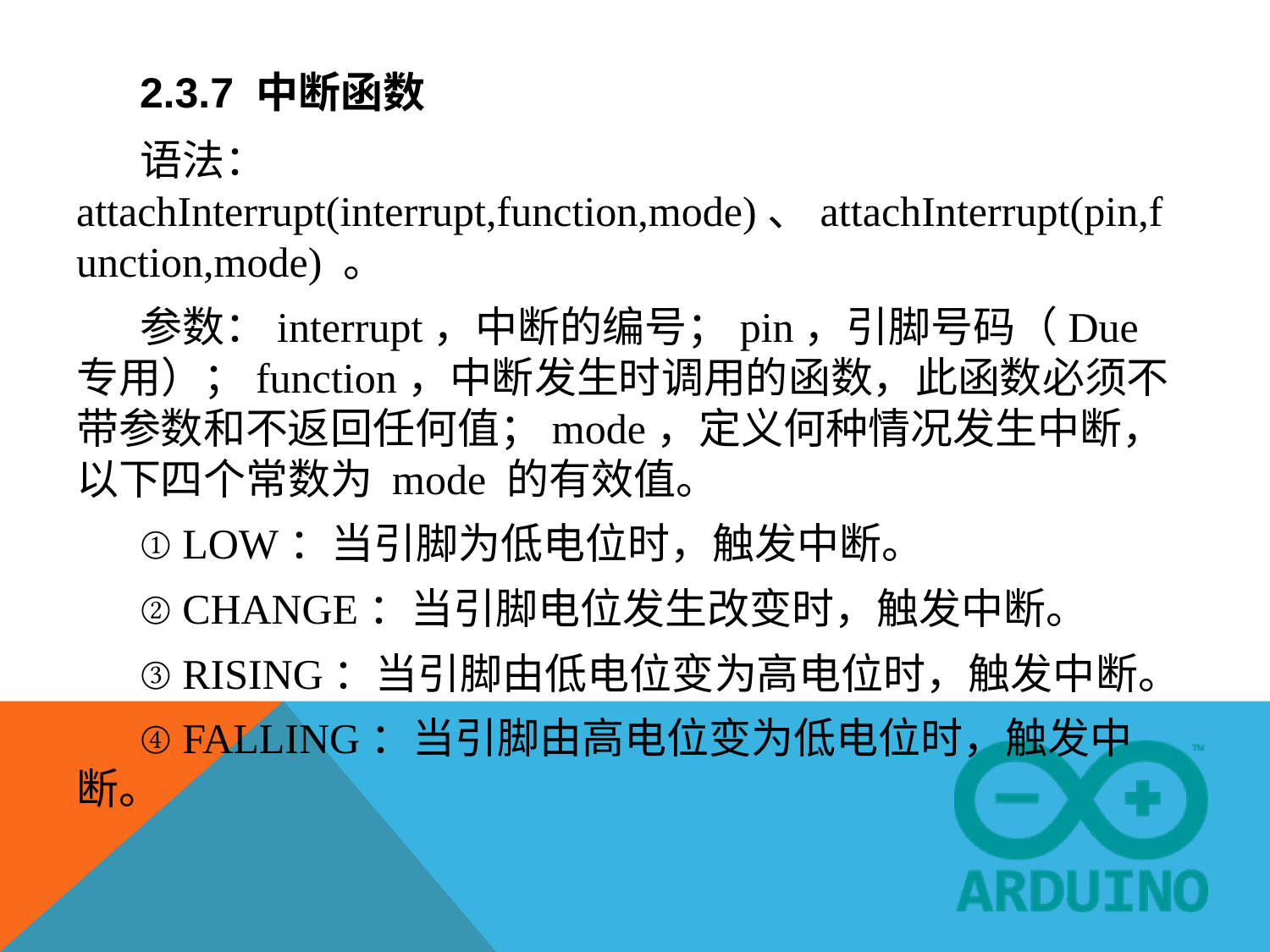

# 2.3.7 中断函数
语法：attachInterrupt(interrupt,function,mode)、attachInterrupt(pin,function,mode) 。
参数：interrupt，中断的编号；pin，引脚号码（Due 专用）；function，中断发生时调用的函数，此函数必须不带参数和不返回任何值；mode，定义何种情况发生中断，以下四个常数为 mode 的有效值。
① LOW：当引脚为低电位时，触发中断。
② CHANGE：当引脚电位发生改变时，触发中断。
③ RISING：当引脚由低电位变为高电位时，触发中断。
④ FALLING：当引脚由高电位变为低电位时，触发中断。